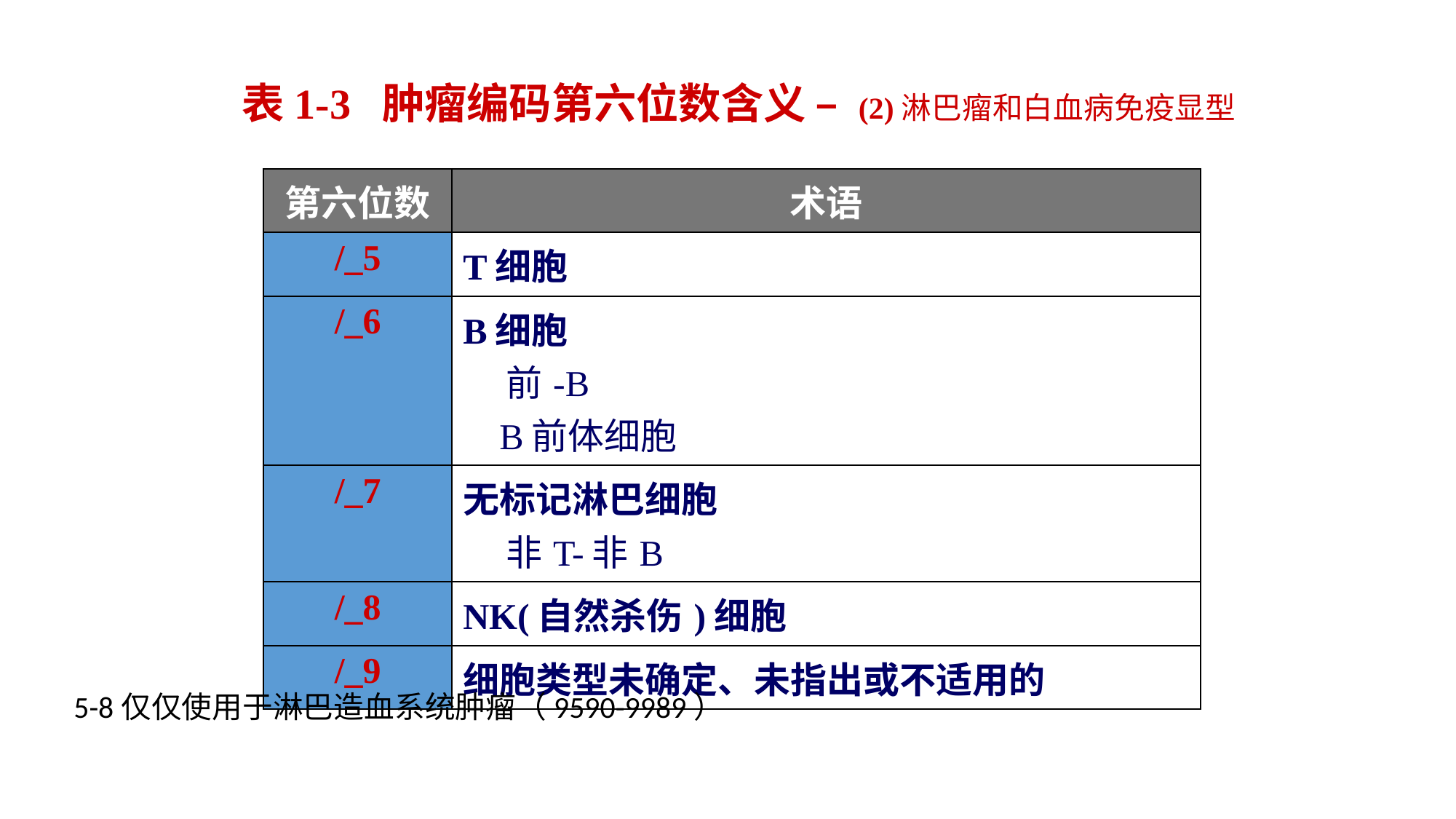

表1-3  肿瘤编码第六位数含义 – (2)淋巴瘤和白血病免疫显型

| 第六位数 | 术语 |
| --- | --- |
| /\_5 | T细胞 |
| /\_6 | B细胞 前-B B前体细胞 |
| /\_7 | 无标记淋巴细胞 非T-非B |
| /\_8 | NK(自然杀伤)细胞 |
| /\_9 | 细胞类型未确定、未指出或不适用的 |
5-8仅仅使用于淋巴造血系统肿瘤（9590-9989）